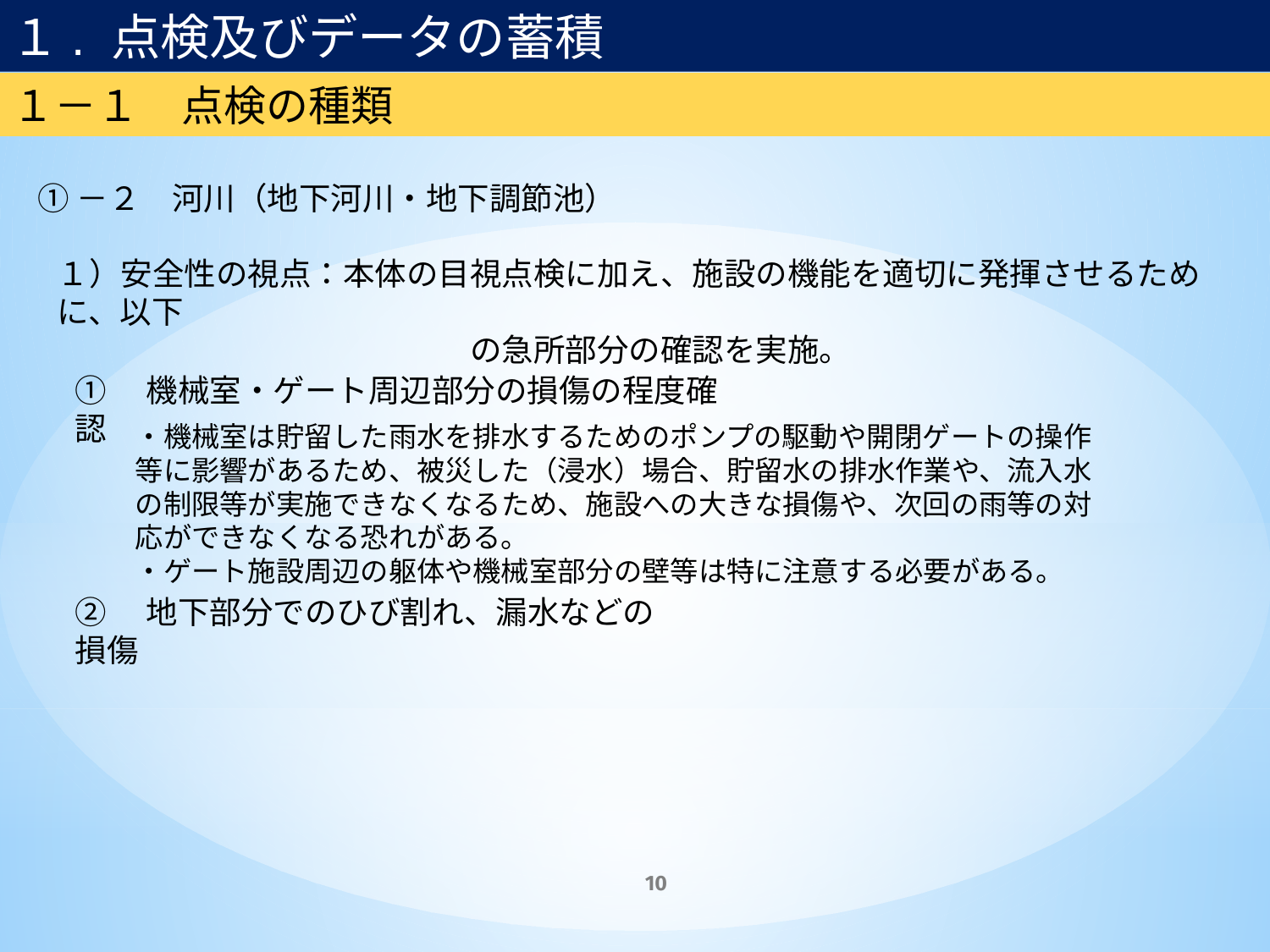

１. 点検及びデータの蓄積
１－１　点検の種類
①－２　河川（地下河川・地下調節池）
１）安全性の視点：本体の目視点検に加え、施設の機能を適切に発揮させるために、以下
　　　　　　　　　　　　　の急所部分の確認を実施。
①　機械室・ゲート周辺部分の損傷の程度確認
・機械室は貯留した雨水を排水するためのポンプの駆動や開閉ゲートの操作等に影響があるため、被災した（浸水）場合、貯留水の排水作業や、流入水の制限等が実施できなくなるため、施設への大きな損傷や、次回の雨等の対応ができなくなる恐れがある。
・ゲート施設周辺の躯体や機械室部分の壁等は特に注意する必要がある。

②　地下部分でのひび割れ、漏水などの損傷

10